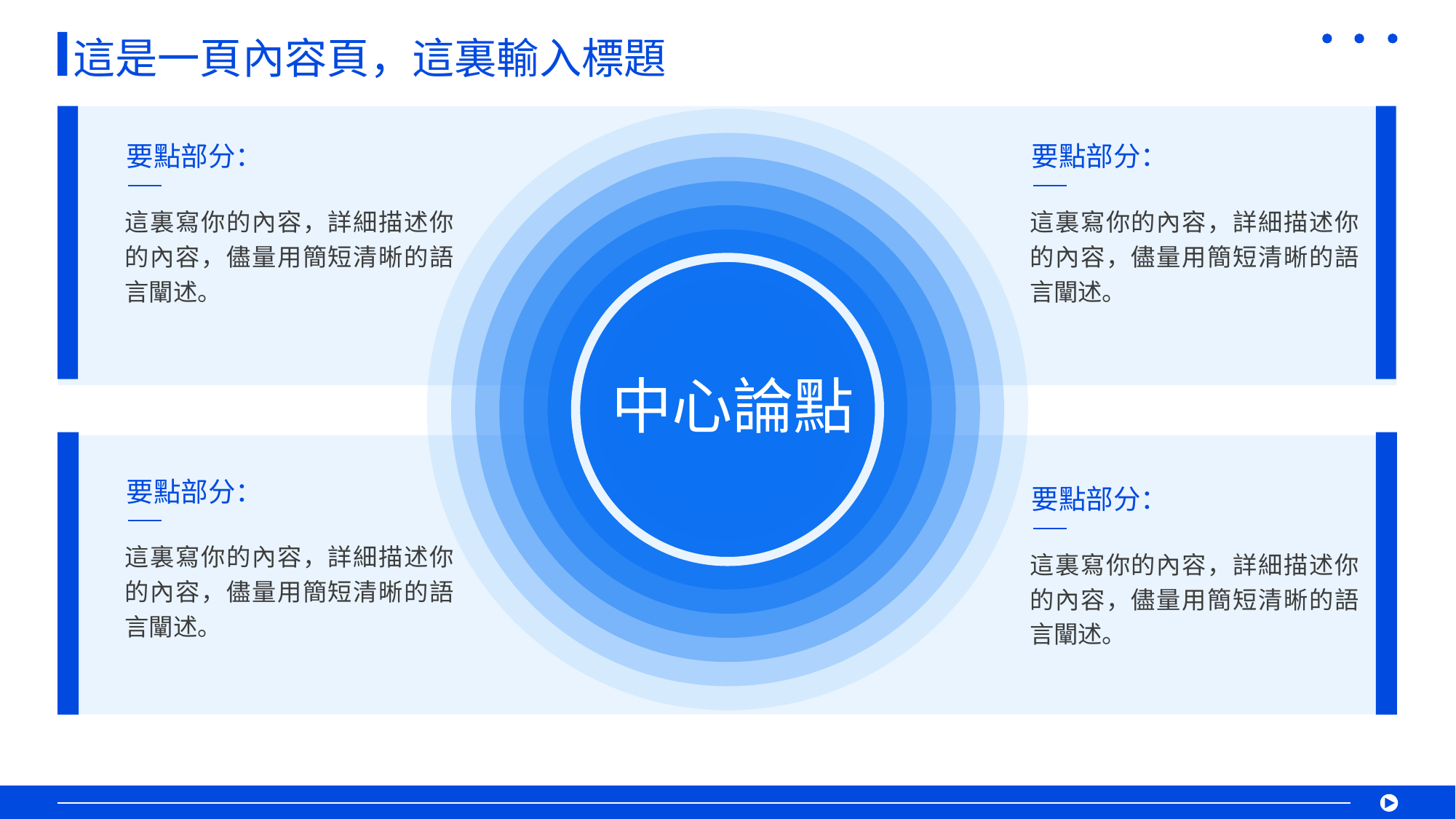

這是一頁內容頁，這裏輸入標題

要點部分：
要點部分：

這裏寫你的內容，詳細描述你的內容，儘量用簡短清晰的語言闡述。
這裏寫你的內容，詳細描述你的內容，儘量用簡短清晰的語言闡述。

中心論點

要點部分：
這裏寫你的內容，詳細描述你的內容，儘量用簡短清晰的語言闡述。
要點部分：
這裏寫你的內容，詳細描述你的內容，儘量用簡短清晰的語言闡述。